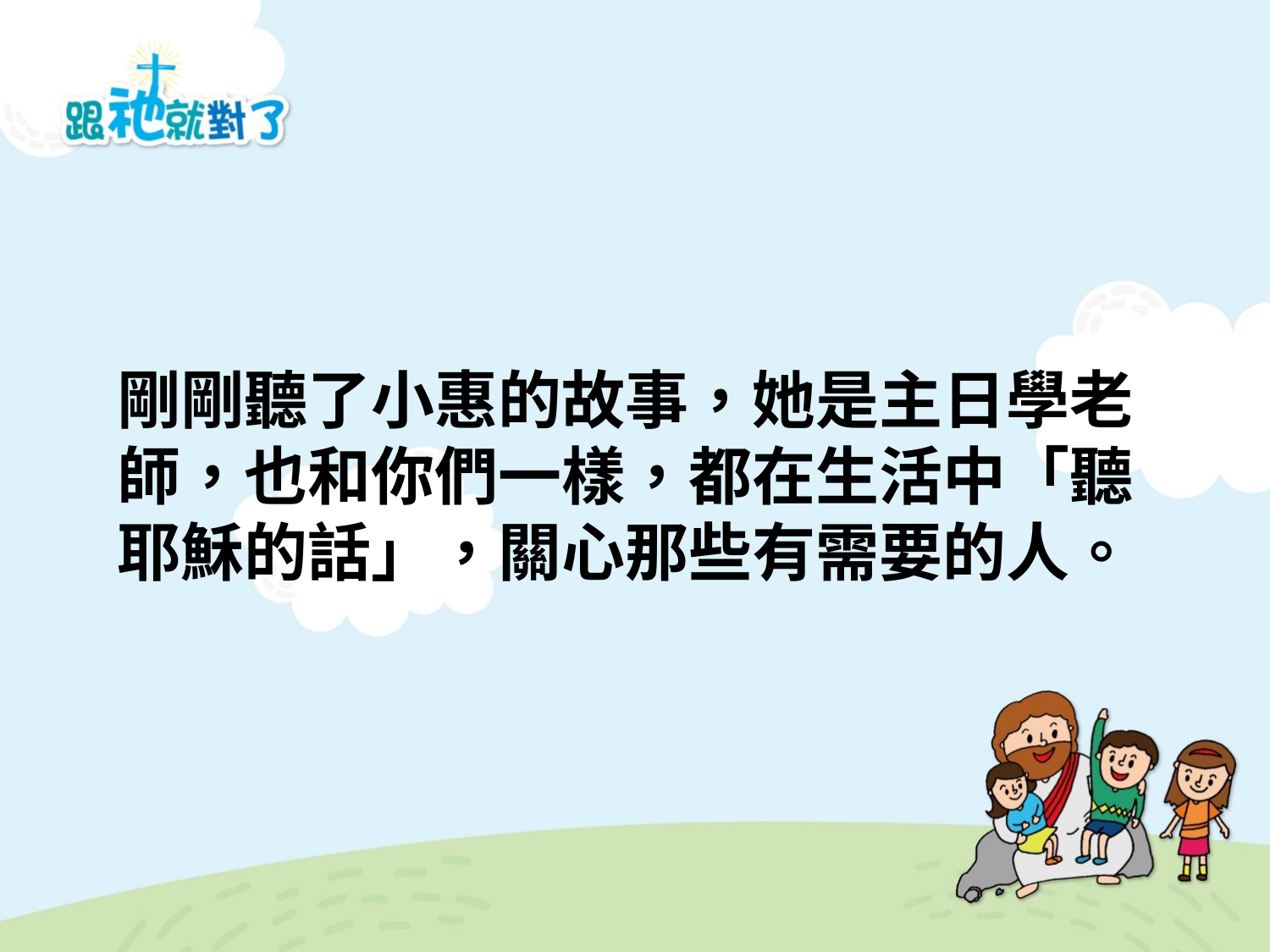

剛剛聽了小惠的故事，她是主日學老師，也和你們一樣，都在生活中「聽耶穌的話」，關心那些有需要的人。